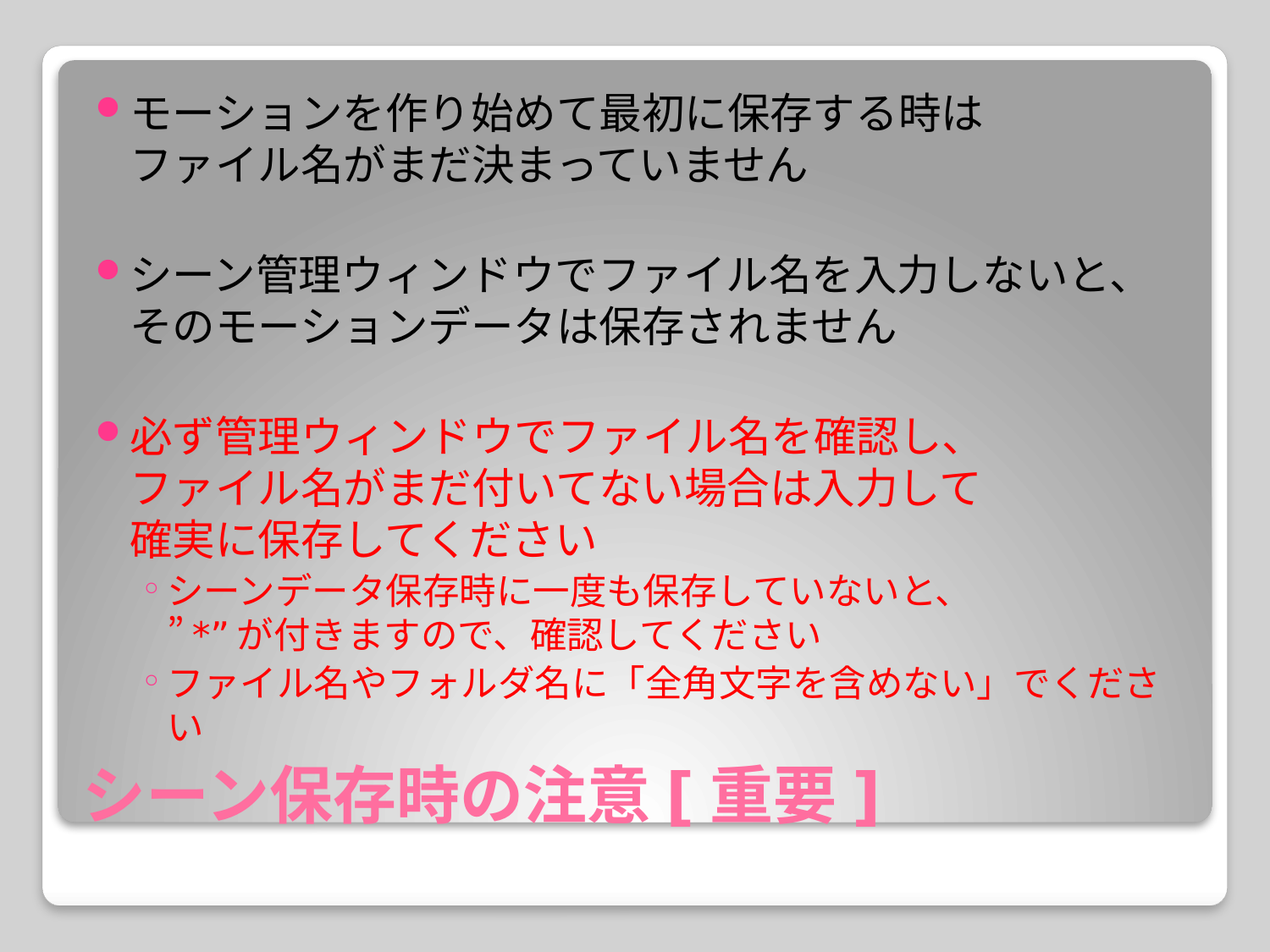

モーションを作り始めて最初に保存する時は
ファイル名がまだ決まっていません

シーン管理ウィンドウでファイル名を入力しないと、そのモーションデータは保存されません

必ず管理ウィンドウでファイル名を確認し、
ファイル名がまだ付いてない場合は入力して
確実に保存してください
シーンデータ保存時に一度も保存していないと、
”*”が付きますので、確認してください
ファイル名やフォルダ名に「全角文字を含めない」でください
# シーン保存時の注意[重要]